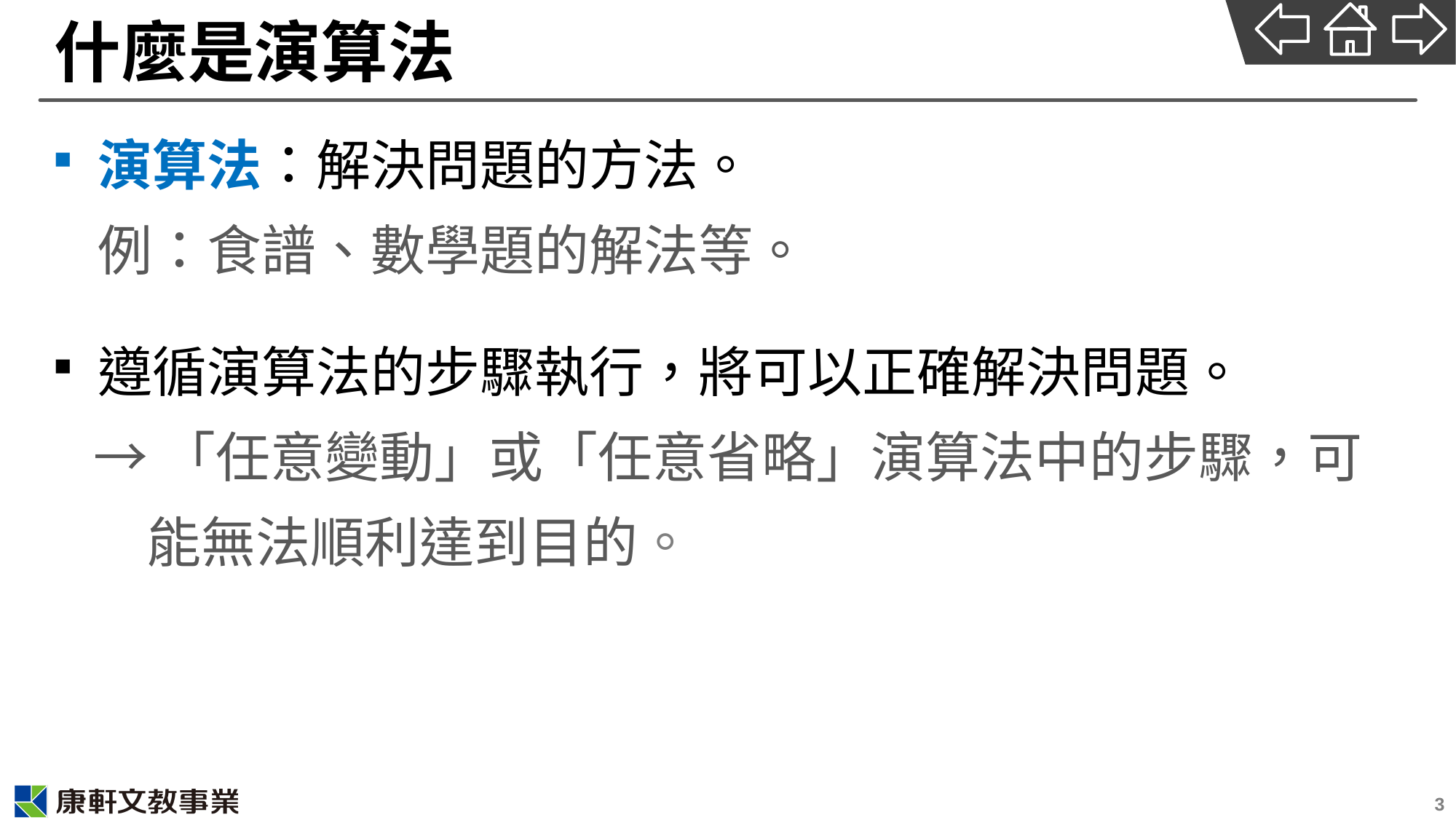

# 什麼是演算法
演算法：解決問題的方法。
例：食譜、數學題的解法等。
遵循演算法的步驟執行，將可以正確解決問題。
→「任意變動」或「任意省略」演算法中的步驟，可能無法順利達到目的。
3